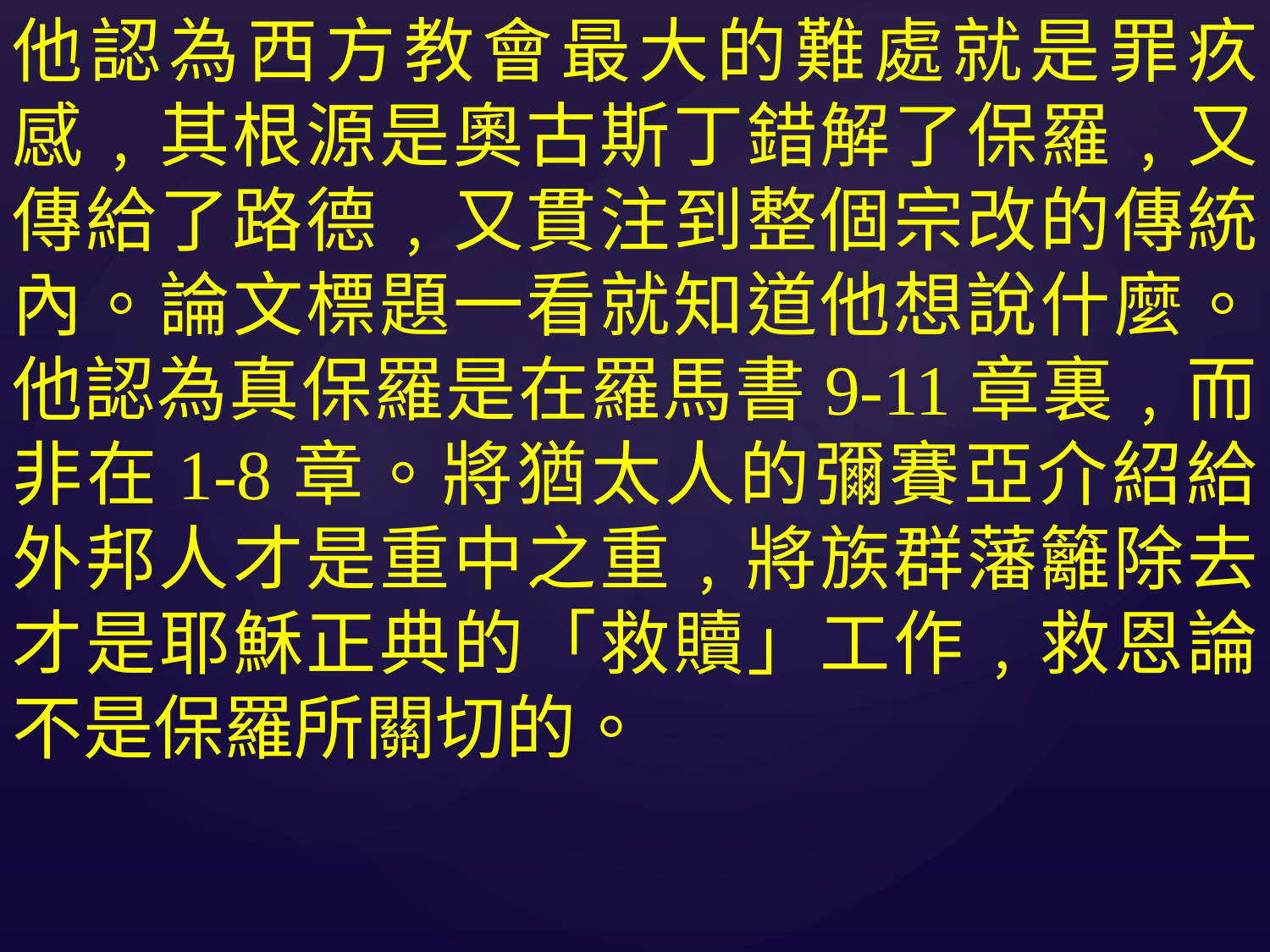

他認為西方教會最大的難處就是罪疚感﹐其根源是奧古斯丁錯解了保羅﹐又傳給了路德﹐又貫注到整個宗改的傳統內。論文標題一看就知道他想說什麼。他認為真保羅是在羅馬書9-11章裏﹐而非在1-8章。將猶太人的彌賽亞介紹給外邦人才是重中之重﹐將族群藩籬除去才是耶穌正典的「救贖」工作﹐救恩論不是保羅所關切的。